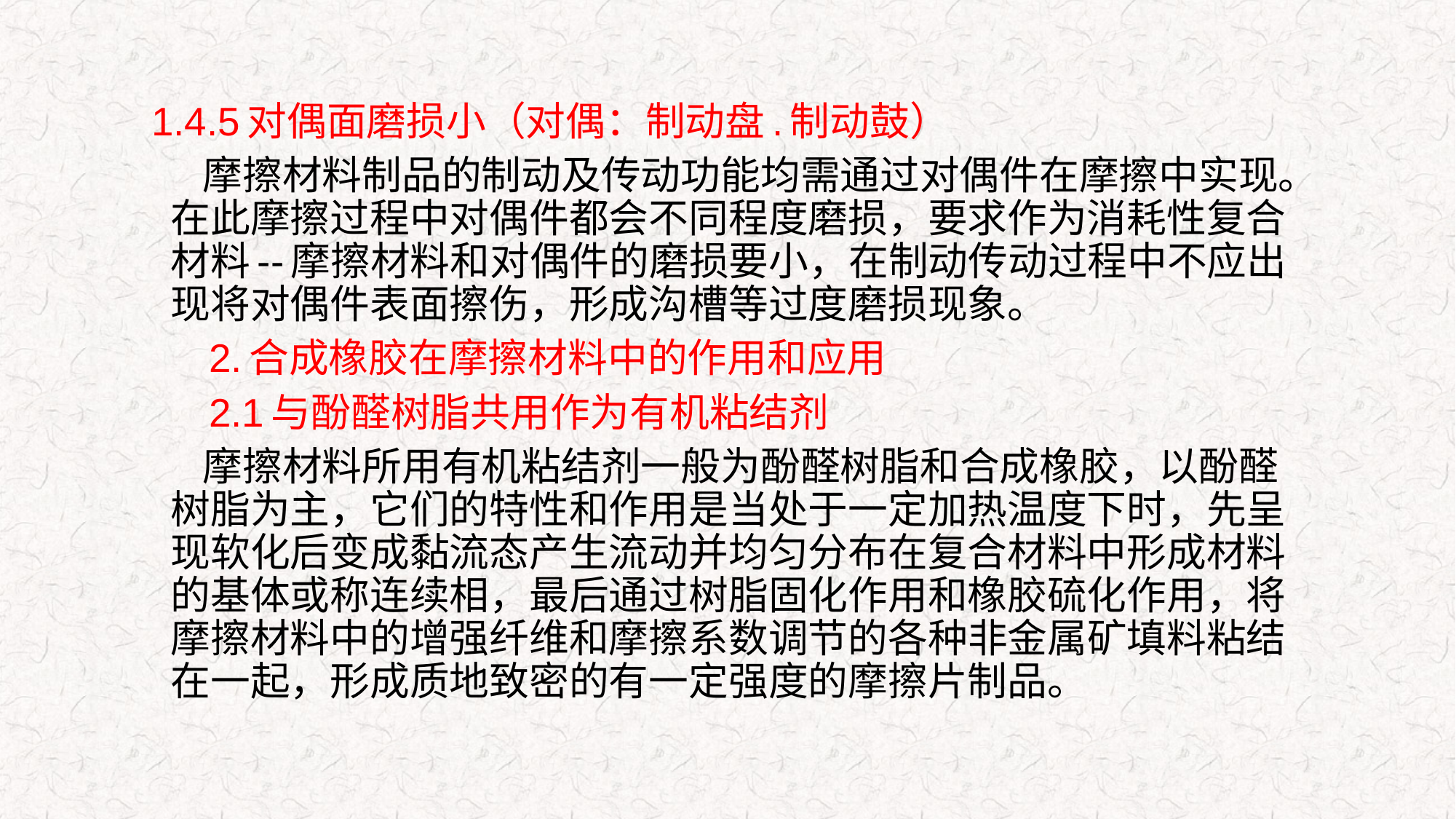

1.4.5对偶面磨损小（对偶：制动盘.制动鼓）
      摩擦材料制品的制动及传动功能均需通过对偶件在摩擦中实现。在此摩擦过程中对偶件都会不同程度磨损，要求作为消耗性复合材料--摩擦材料和对偶件的磨损要小，在制动传动过程中不应出现将对偶件表面擦伤，形成沟槽等过度磨损现象。
      2.合成橡胶在摩擦材料中的作用和应用
      2.1与酚醛树脂共用作为有机粘结剂
      摩擦材料所用有机粘结剂一般为酚醛树脂和合成橡胶，以酚醛树脂为主，它们的特性和作用是当处于一定加热温度下时，先呈现软化后变成黏流态产生流动并均匀分布在复合材料中形成材料的基体或称连续相，最后通过树脂固化作用和橡胶硫化作用，将摩擦材料中的增强纤维和摩擦系数调节的各种非金属矿填料粘结在一起，形成质地致密的有一定强度的摩擦片制品。